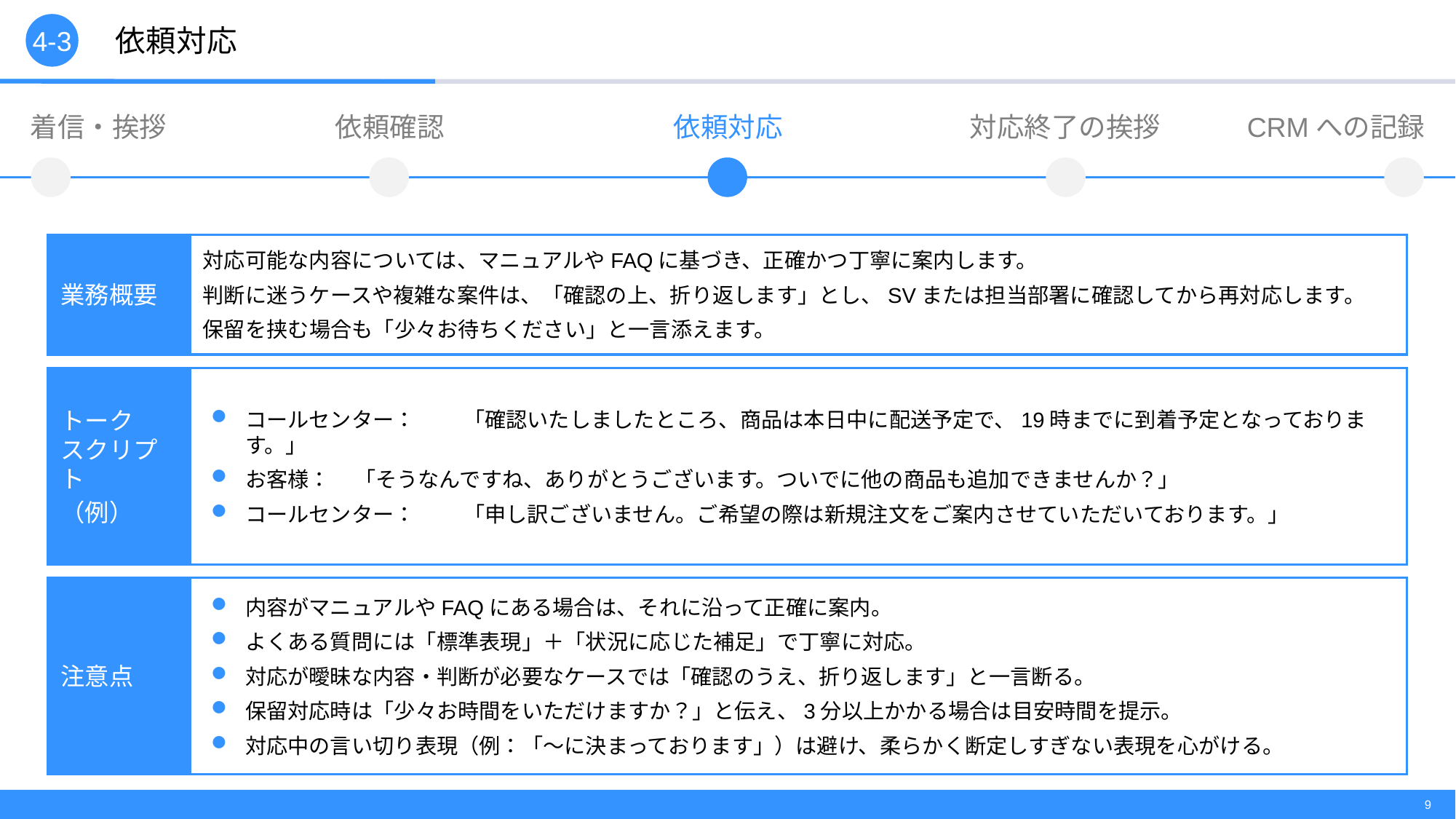

4-3
　　依頼対応

着信・挨拶
依頼確認
依頼対応
対応終了の挨拶
CRMへの記録

業務概要
対応可能な内容については、マニュアルやFAQに基づき、正確かつ丁寧に案内します。
判断に迷うケースや複雑な案件は、「確認の上、折り返します」とし、SVまたは担当部署に確認してから再対応します。
保留を挟む場合も「少々お待ちください」と一言添えます。
トーク
スクリプト
（例）
コールセンター：	「確認いたしましたところ、商品は本日中に配送予定で、19時までに到着予定となっております。」
お客様：	「そうなんですね、ありがとうございます。ついでに他の商品も追加できませんか？」
コールセンター：	「申し訳ございません。ご希望の際は新規注文をご案内させていただいております。」
注意点
内容がマニュアルやFAQにある場合は、それに沿って正確に案内。
よくある質問には「標準表現」＋「状況に応じた補足」で丁寧に対応。
対応が曖昧な内容・判断が必要なケースでは「確認のうえ、折り返します」と一言断る。
保留対応時は「少々お時間をいただけますか？」と伝え、3分以上かかる場合は目安時間を提示。
対応中の言い切り表現（例：「〜に決まっております」）は避け、柔らかく断定しすぎない表現を心がける。
9